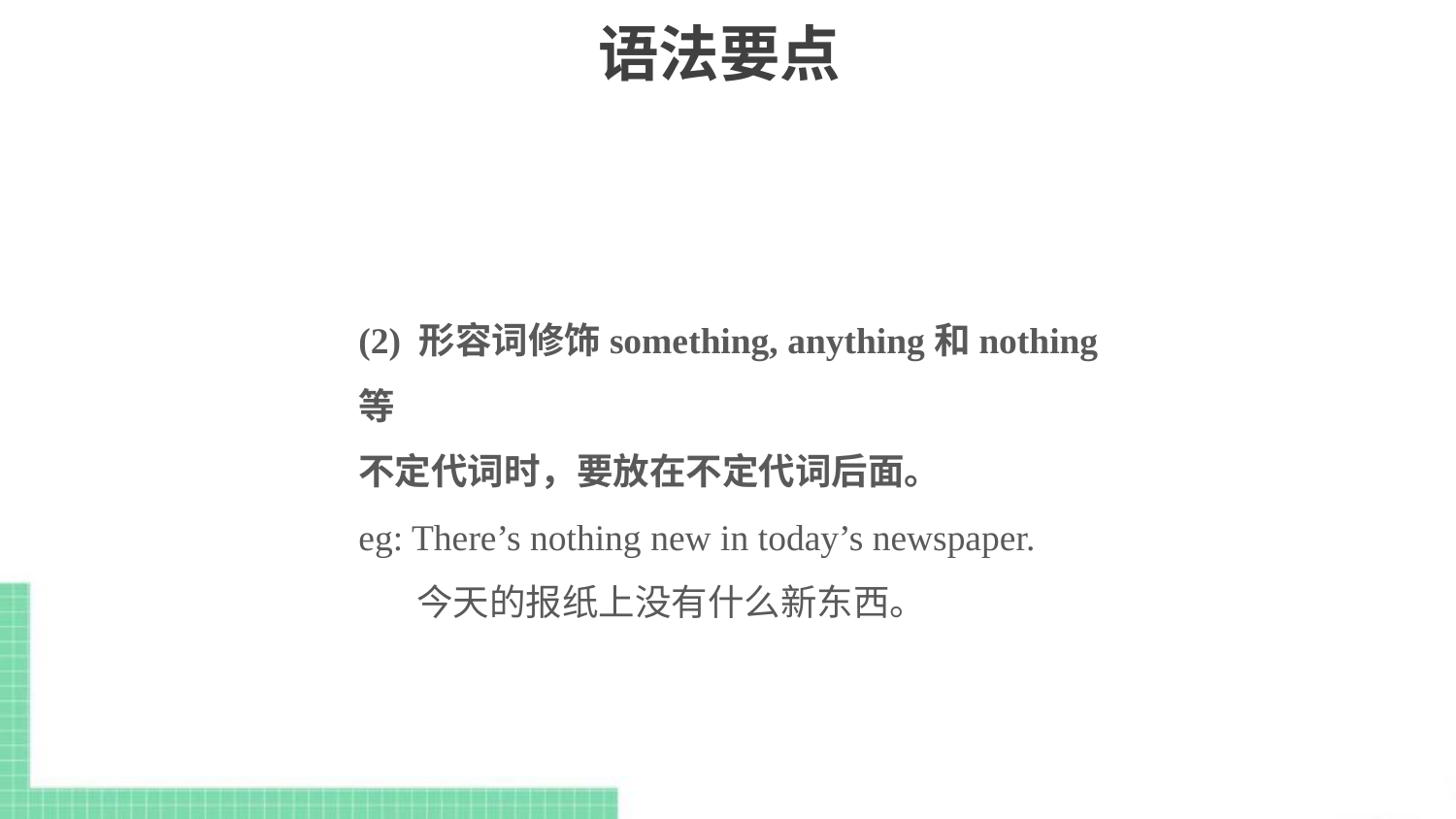

# 语法要点
(2) 形容词修饰something, anything和nothing等
不定代词时，要放在不定代词后面。
eg: There’s nothing new in today’s newspaper.
      今天的报纸上没有什么新东西。